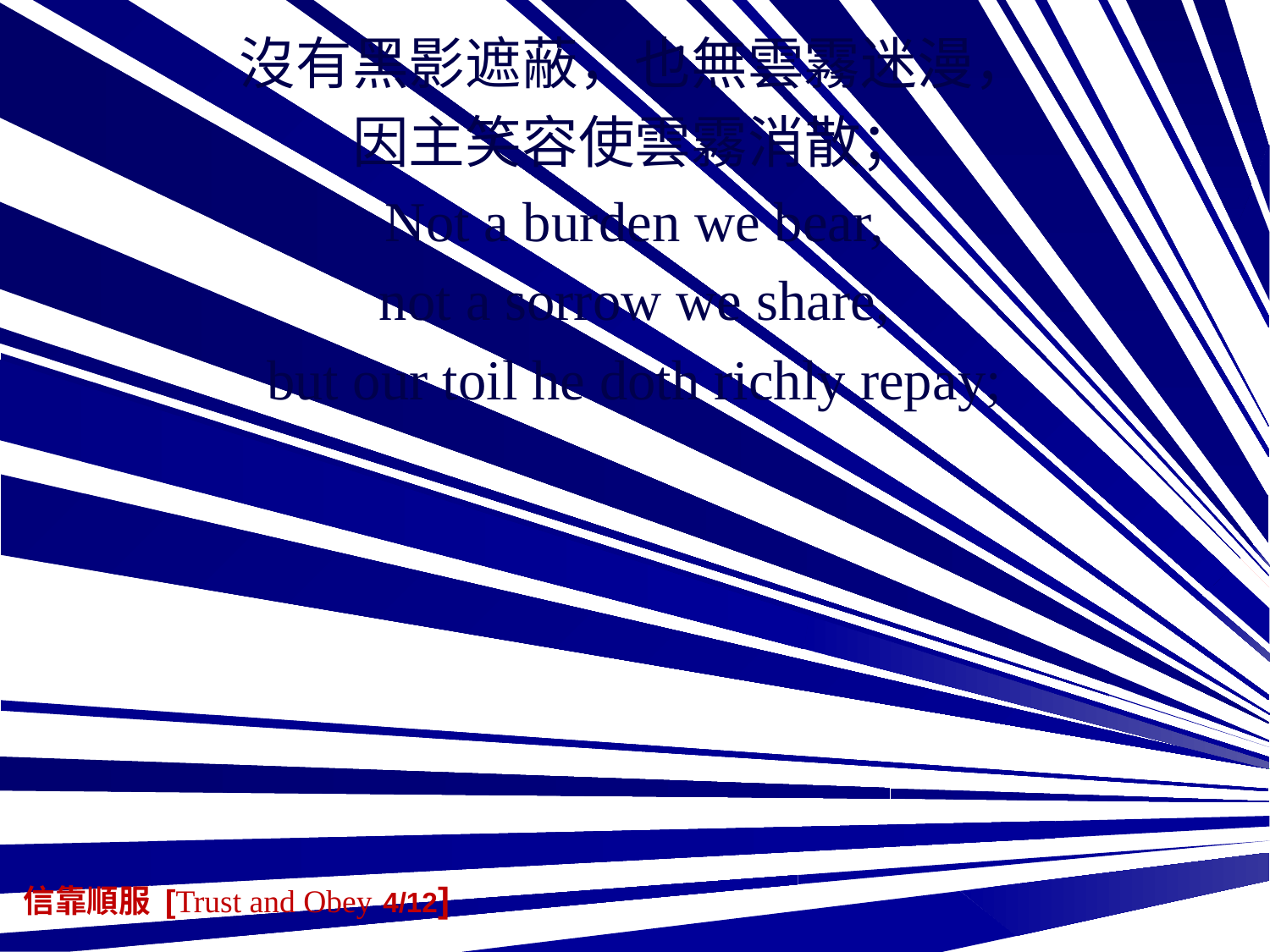

沒有黑影遮蔽，也無雲霧迷漫，
因主笑容使雲霧消散；
Not a burden we bear,
not a sorrow we share,
but our toil he doth richly repay;
信靠順服 [Trust and Obey 4/12]